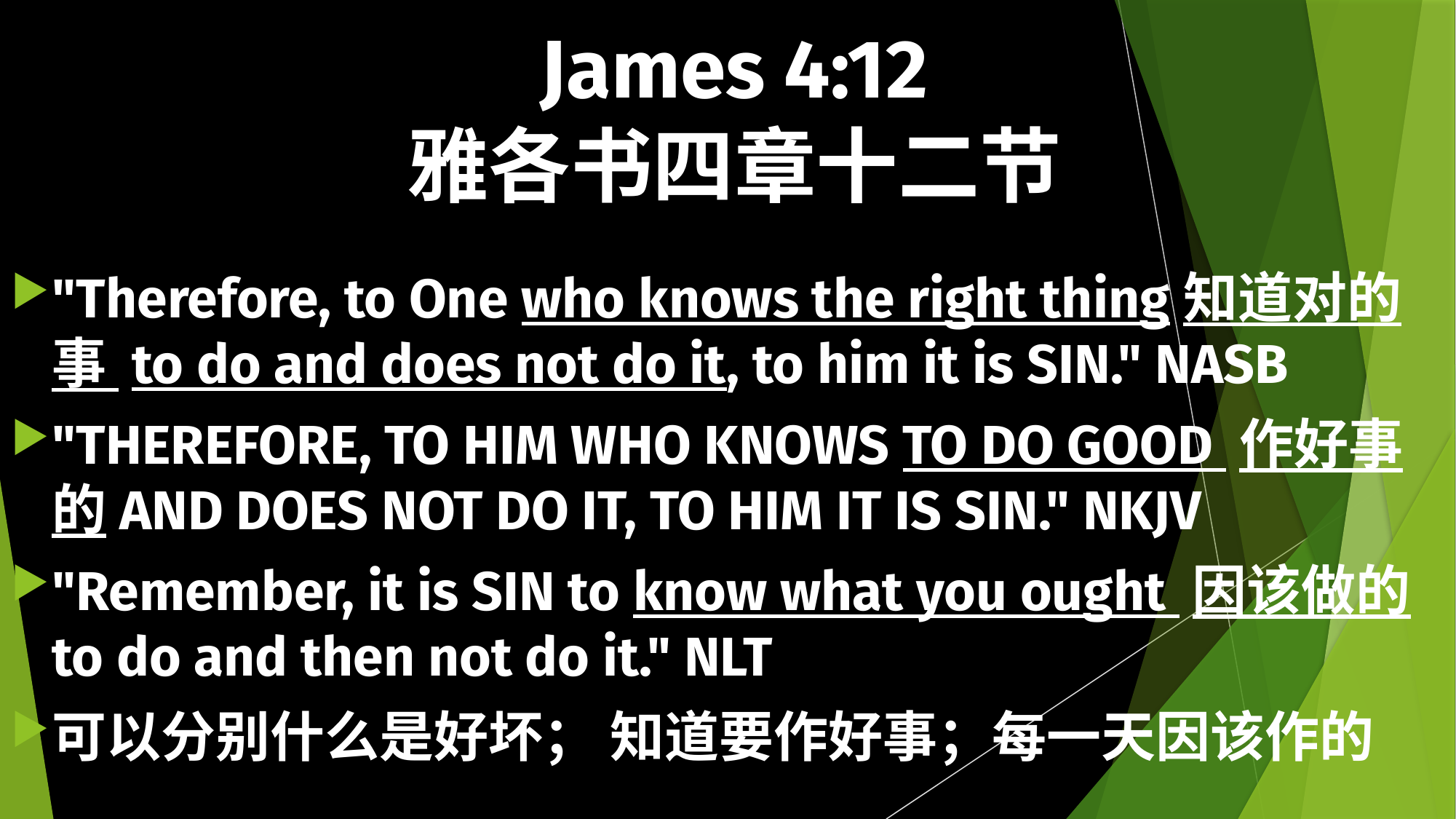

# James 4:12 雅各书四章十二节
"Therefore, to One who knows the right thing知道对的事 to do and does not do it, to him it is SIN." NASB
"THEREFORE, TO HIM WHO KNOWS TO DO GOOD 作好事的AND DOES NOT DO IT, TO HIM IT IS SIN." NKJV
"Remember, it is SIN to know what you ought 因该做的to do and then not do it." NLT
可以分别什么是好坏； 知道要作好事；每一天因该作的